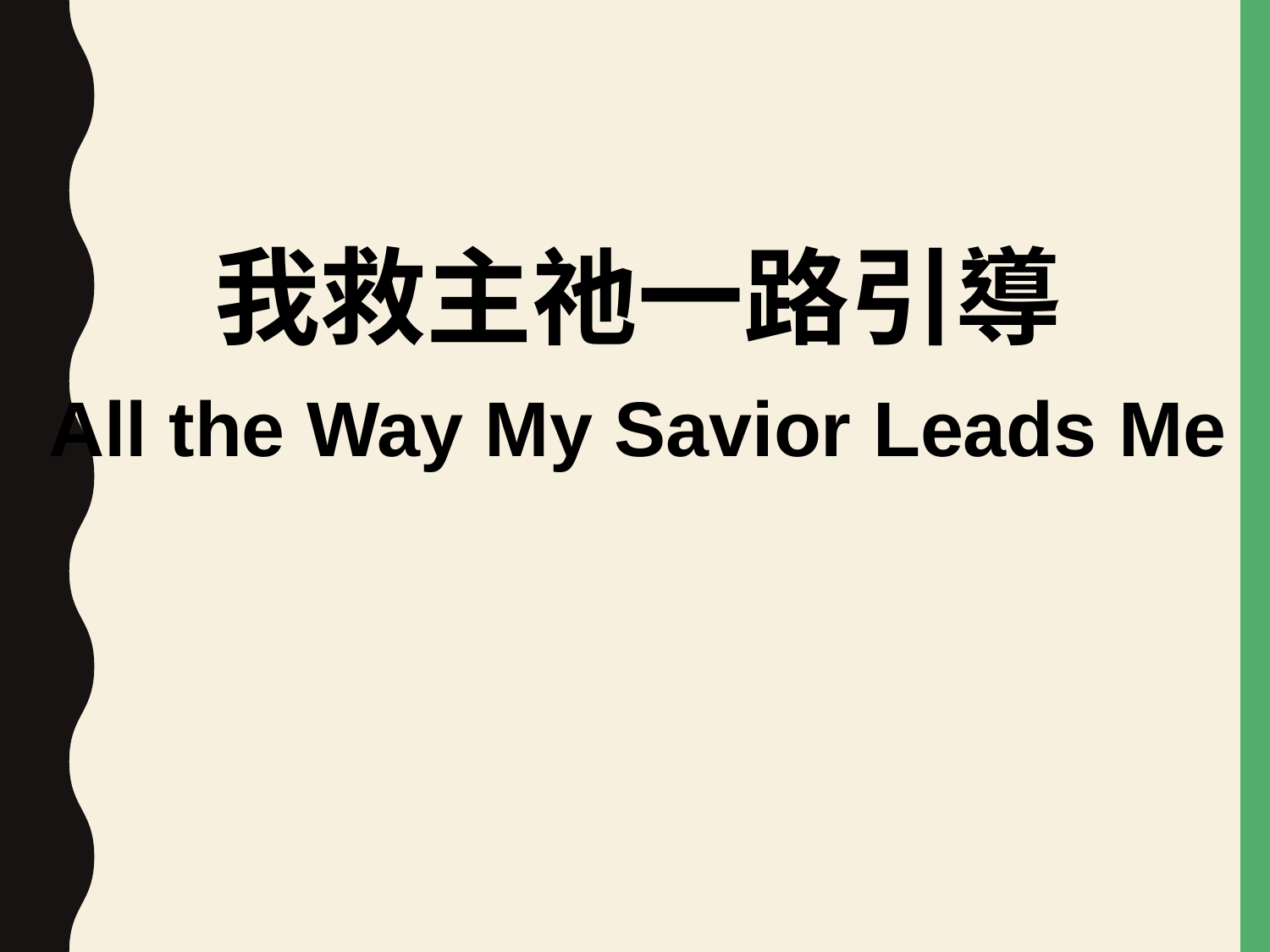

我救主祂一路引導
All the Way My Savior Leads Me